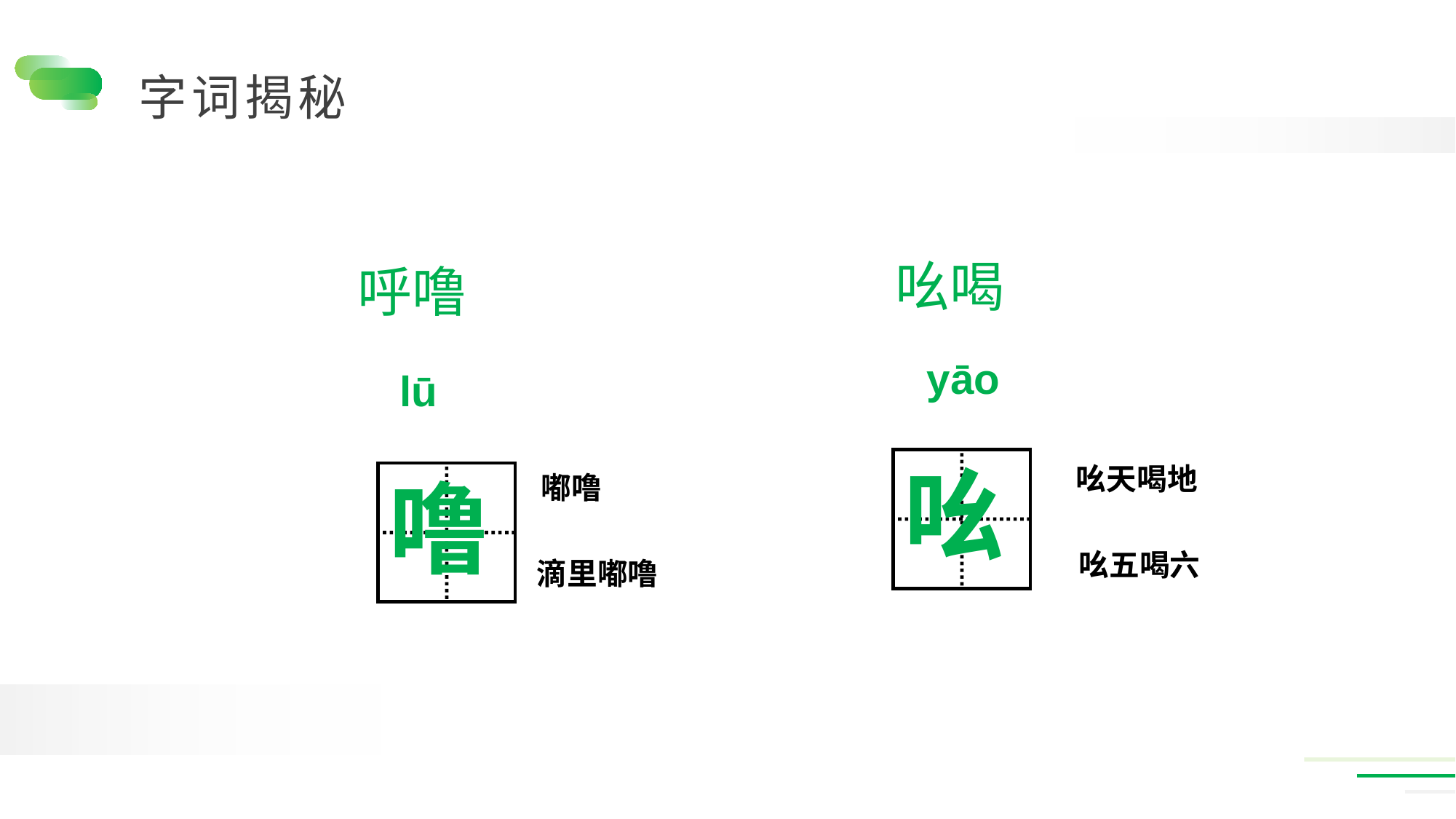

吆喝
呼噜
yāo
lū
吆

吆天喝地
噜

嘟噜
吆五喝六
滴里嘟噜